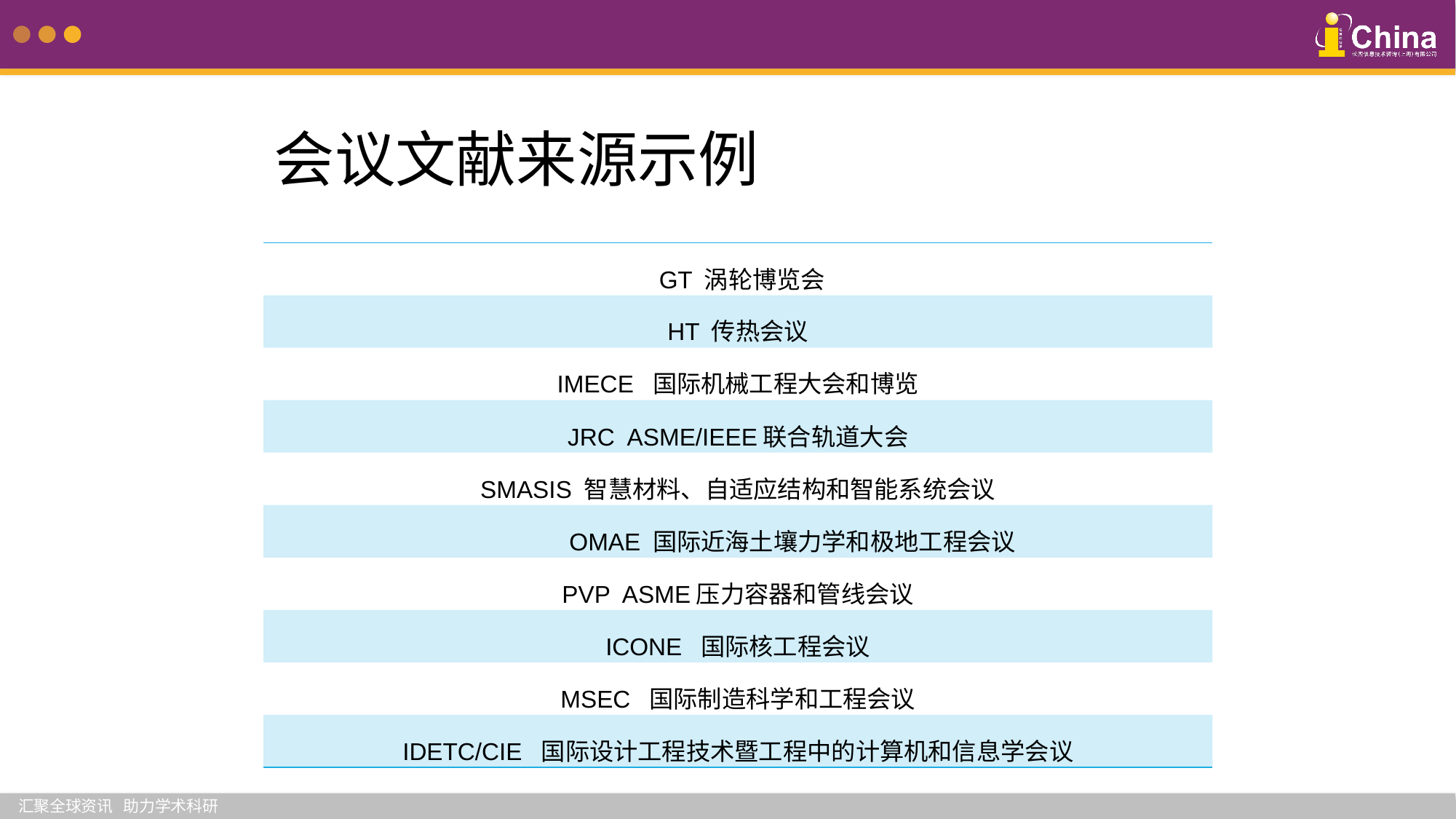

会议文献来源示例
| GT 涡轮博览会 |
| --- |
| HT 传热会议 |
| IMECE 国际机械工程大会和博览 |
| JRC ASME/IEEE联合轨道大会 |
| SMASIS 智慧材料、自适应结构和智能系统会议 |
| OMAE 国际近海土壤力学和极地工程会议 |
| PVP ASME压力容器和管线会议 |
| ICONE 国际核工程会议 |
| MSEC 国际制造科学和工程会议 |
| IDETC/CIE 国际设计工程技术暨工程中的计算机和信息学会议 |